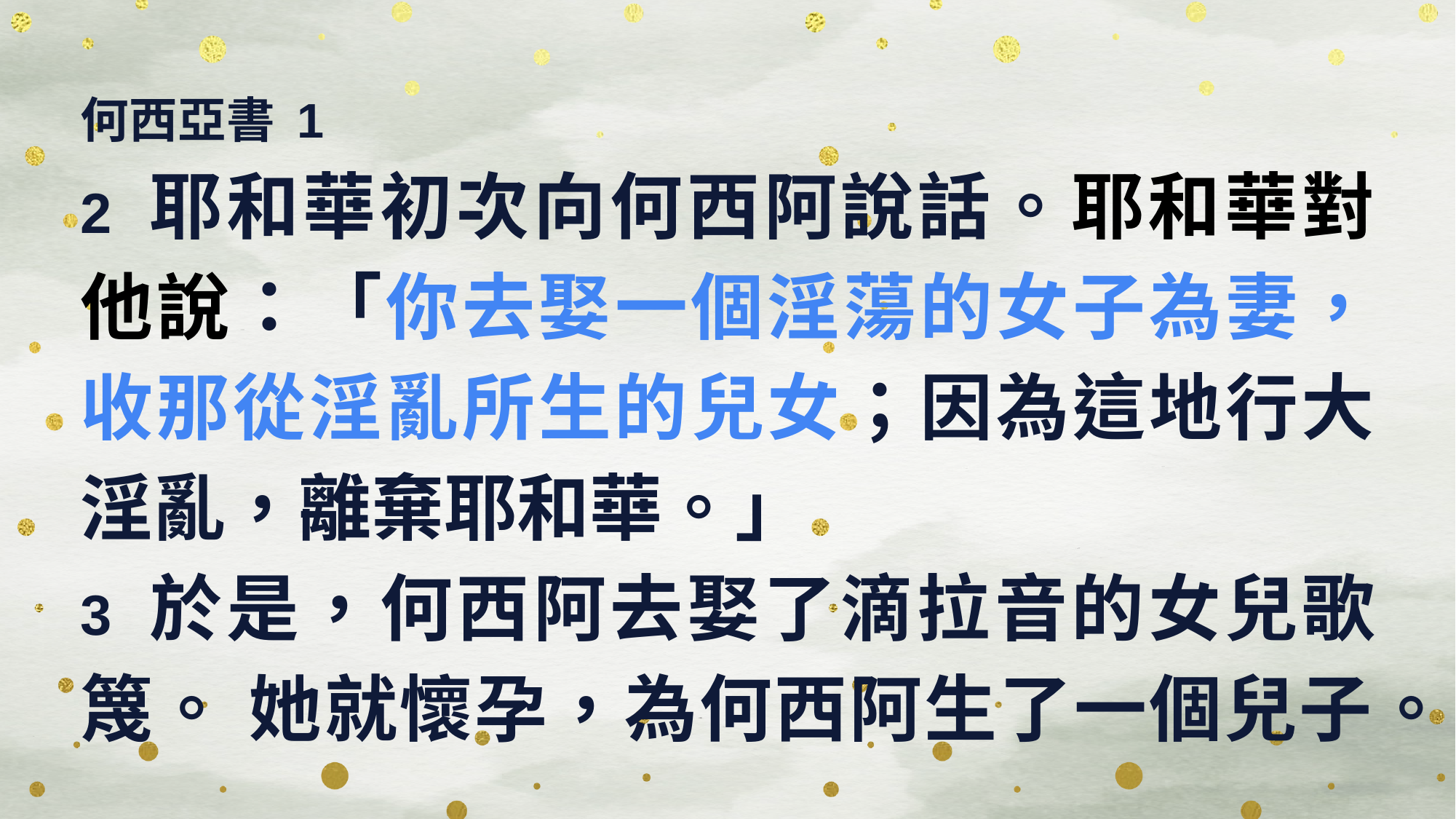

何西亞書 1
2 耶和華初次向何西阿說話。耶和華對他說：「你去娶一個淫蕩的女子為妻，收那從淫亂所生的兒女；因為這地行大淫亂，離棄耶和華。」
3 於是，何西阿去娶了滴拉音的女兒歌篾。 她就懷孕，為何西阿生了一個兒子。